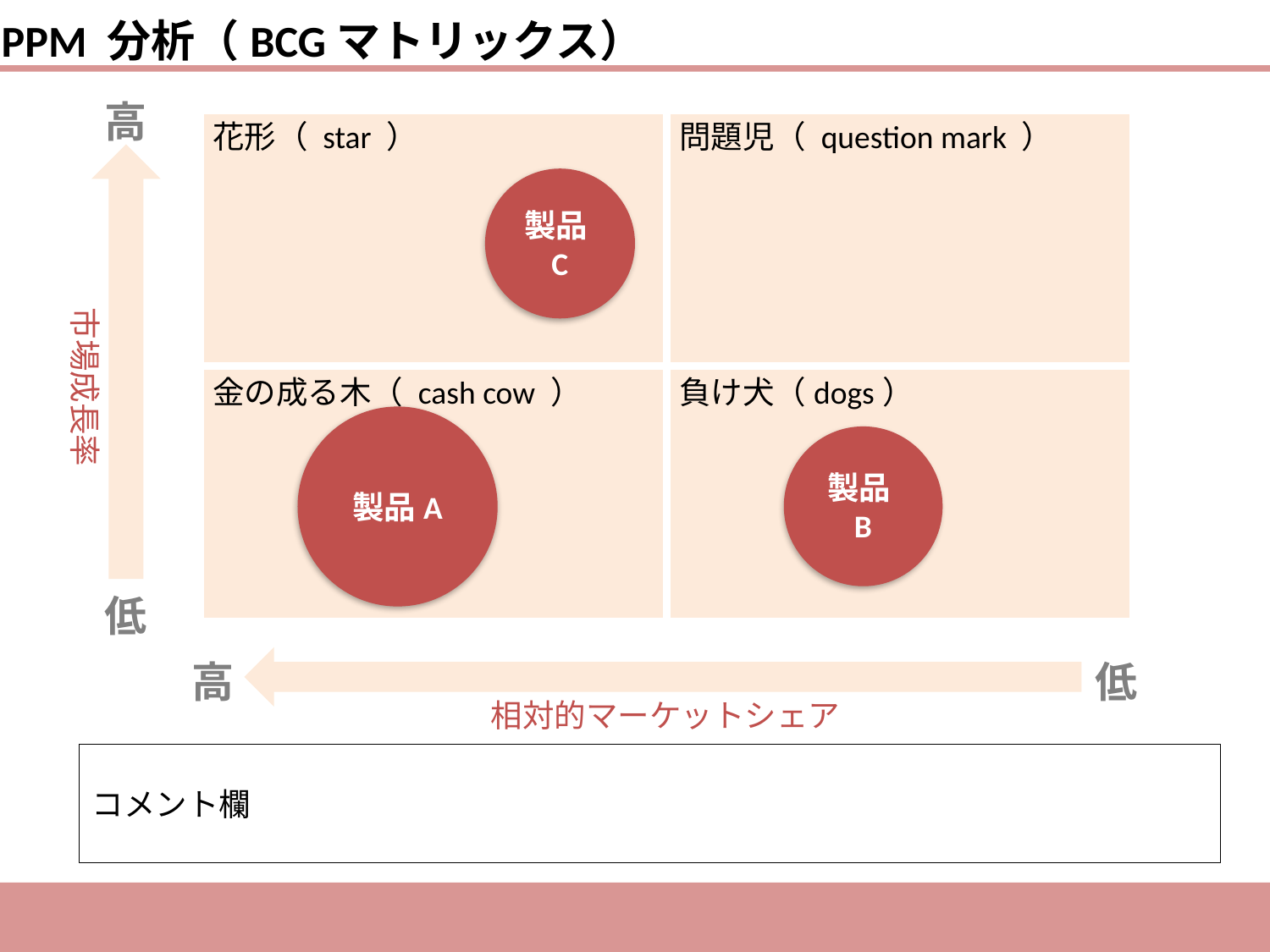

PPM 分析（BCGマトリックス）

高
花形（ star ）
問題児（ question mark ）
金の成る木（ cash cow ）
負け犬（dogs）

市場成長率

低
高
低
相対的マーケットシェア
製品C
製品A
製品B
コメント欄